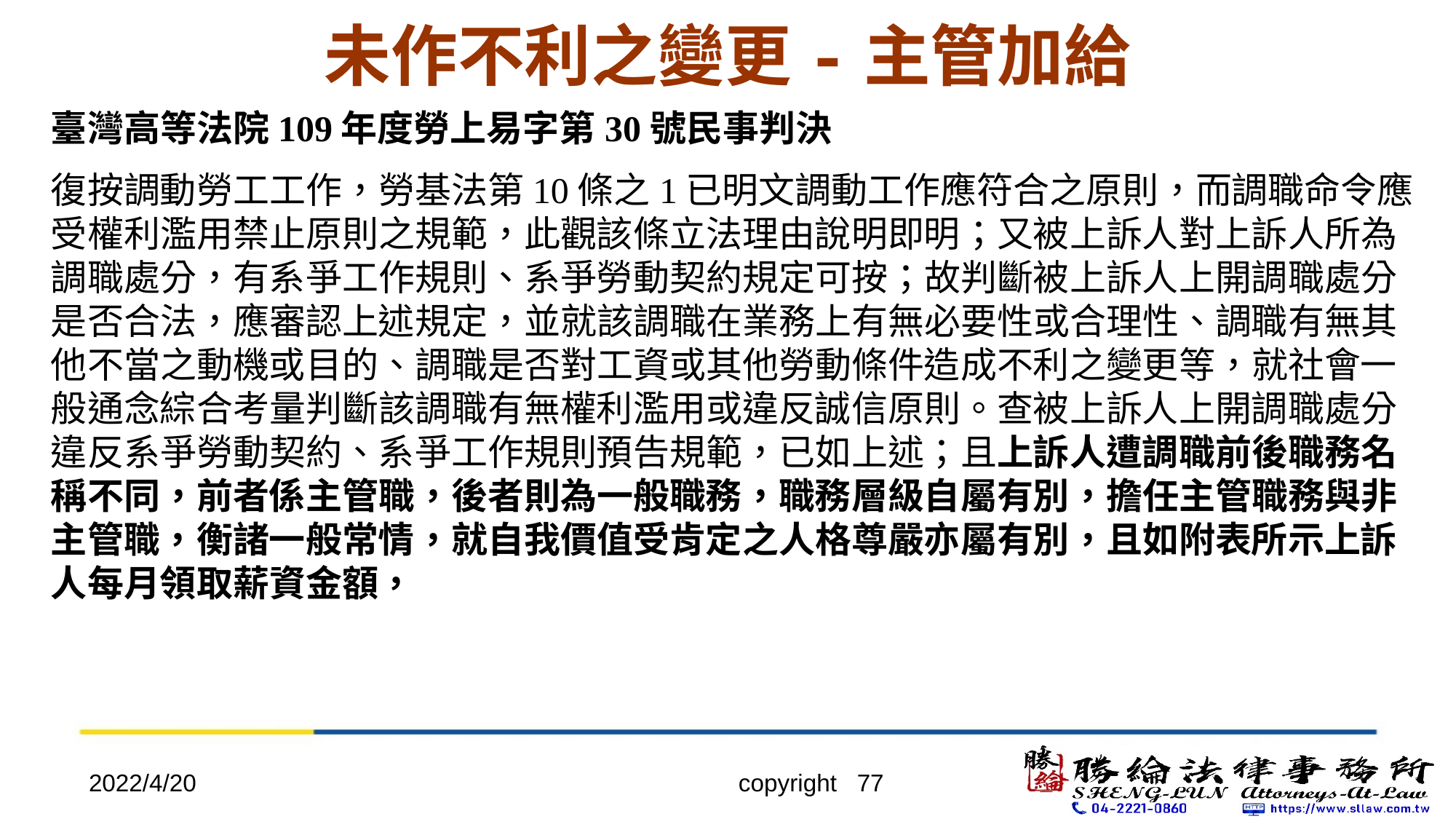

# 未作不利之變更-主管加給
臺灣高等法院109年度勞上易字第30號民事判決

復按調動勞工工作，勞基法第10條之1已明文調動工作應符合之原則，而調職命令應受權利濫用禁止原則之規範，此觀該條立法理由說明即明；又被上訴人對上訴人所為調職處分，有系爭工作規則、系爭勞動契約規定可按；故判斷被上訴人上開調職處分是否合法，應審認上述規定，並就該調職在業務上有無必要性或合理性、調職有無其他不當之動機或目的、調職是否對工資或其他勞動條件造成不利之變更等，就社會一般通念綜合考量判斷該調職有無權利濫用或違反誠信原則。查被上訴人上開調職處分違反系爭勞動契約、系爭工作規則預告規範，已如上述；且上訴人遭調職前後職務名稱不同，前者係主管職，後者則為一般職務，職務層級自屬有別，擔任主管職務與非主管職，衡諸一般常情，就自我價值受肯定之人格尊嚴亦屬有別，且如附表所示上訴人每月領取薪資金額，
2022/4/20
copyright   77